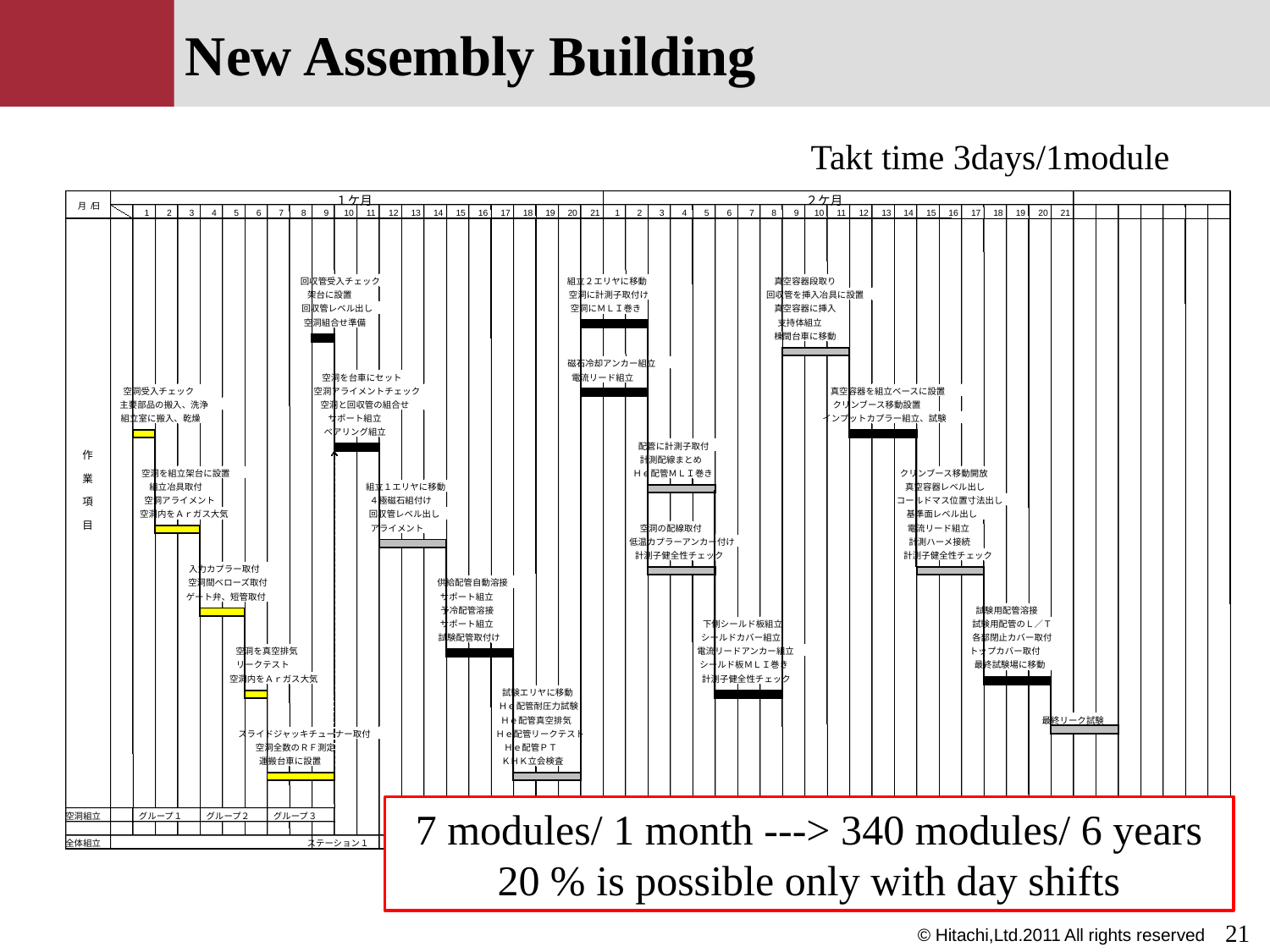

New Assembly Building
Takt time 3days/1module

　１ケ月
　２ケ月

1
2
3
4
5
6
7
8
9
10
11
12
13
14
15
16
17
18
19
20
21
1
2
3
4
5
6
7
8
9
10
11
12
13
14
15
16
17
18
19
20
21
回収管受入チェック
組立２エリヤに移動
真空容器段取り
架台に設置
空洞に計測子取付け
回収管を挿入冶具に設置
回収管レベル出し
空洞にＭＬＩ巻き
真空容器に挿入
空洞組合せ準備
支持体組立
棟間台車に移動
磁石冷却アンカー組立
空洞を台車にセット
電流リード組立
空洞受入チェック
空洞アライメントチェック
真空容器を組立ベースに設置
主要部品の搬入、洗浄
空洞と回収管の組合せ
クリンブース移動設置
組立室に搬入、乾燥
サポート組立
インプットカプラー組立、試験
ベアリング組立
配管に計測子取付
計測配線まとめ
空洞を組立架台に設置
Ｈｅ配管ＭＬＩ巻き
クリンブース移動開放
組立冶具取付
組立１エリヤに移動
真空容器レベル出し
空洞アライメント
４極磁石組付け
コールドマス位置寸法出し
空洞内をＡｒガス大気
回収管レベル出し
基準面レベル出し
アライメント
空洞の配線取付
電流リード組立
低温カプラーアンカー付け
計測ハーメ接続
計測子健全性チェック
計測子健全性チェック
入力カプラー取付
空洞間ベローズ取付
供給配管自動溶接
ゲート弁、短管取付
サポート組立
予冷配管溶接
試験用配管溶接
サポート組立
下側シールド板組立
試験用配管のＬ／Ｔ
試験配管取付け
シールドカバー組立
各部閉止カバー取付
空洞を真空排気
電流リードアンカー組立
トップカバー取付
リークテスト
シールド板ＭＬＩ巻き
最終試験場に移動
空洞内をＡｒガス大気
計測子健全性チェック
試験エリヤに移動
Ｈｅ配管耐圧力試験
Ｈｅ配管真空排気
最終リーク試験
スライドジャッキチューナー取付
Ｈｅ配管リークテスト
空洞全数のＲＦ測定
Ｈｅ配管ＰＴ
運搬台車に設置
ＫＨＫ立会検査

空洞組立
グループ１
グループ２
グループ３
全体組立
ステーション１
　　ステーション２
ステーション３
ステーション４
ステーション５
　　ステーション６
ステーション７
ステーション８

月
/
日

作

業
項
目

7 modules/ 1 month ---> 340 modules/ 6 years
20 % is possible only with day shifts
21